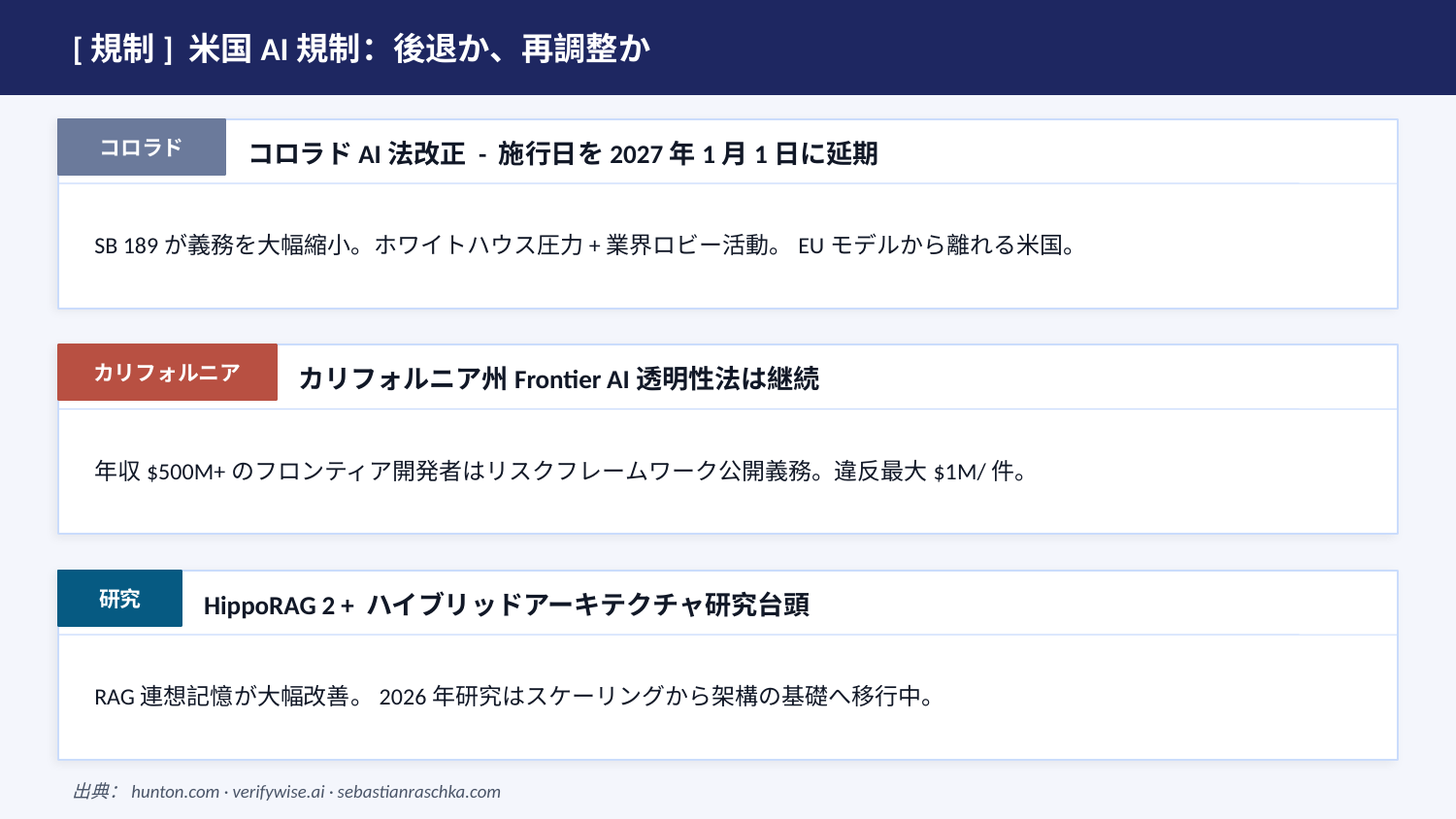

[規制] 米国AI規制：後退か、再調整か

コロラド
コロラドAI法改正 - 施行日を2027年1月1日に延期

SB 189が義務を大幅縮小。ホワイトハウス圧力+業界ロビー活動。EUモデルから離れる米国。

カリフォルニア
カリフォルニア州Frontier AI透明性法は継続

年収$500M+のフロンティア開発者はリスクフレームワーク公開義務。違反最大$1M/件。

研究
HippoRAG 2 + ハイブリッドアーキテクチャ研究台頭

RAG連想記憶が大幅改善。2026年研究はスケーリングから架構の基礎へ移行中。
出典：hunton.com · verifywise.ai · sebastianraschka.com